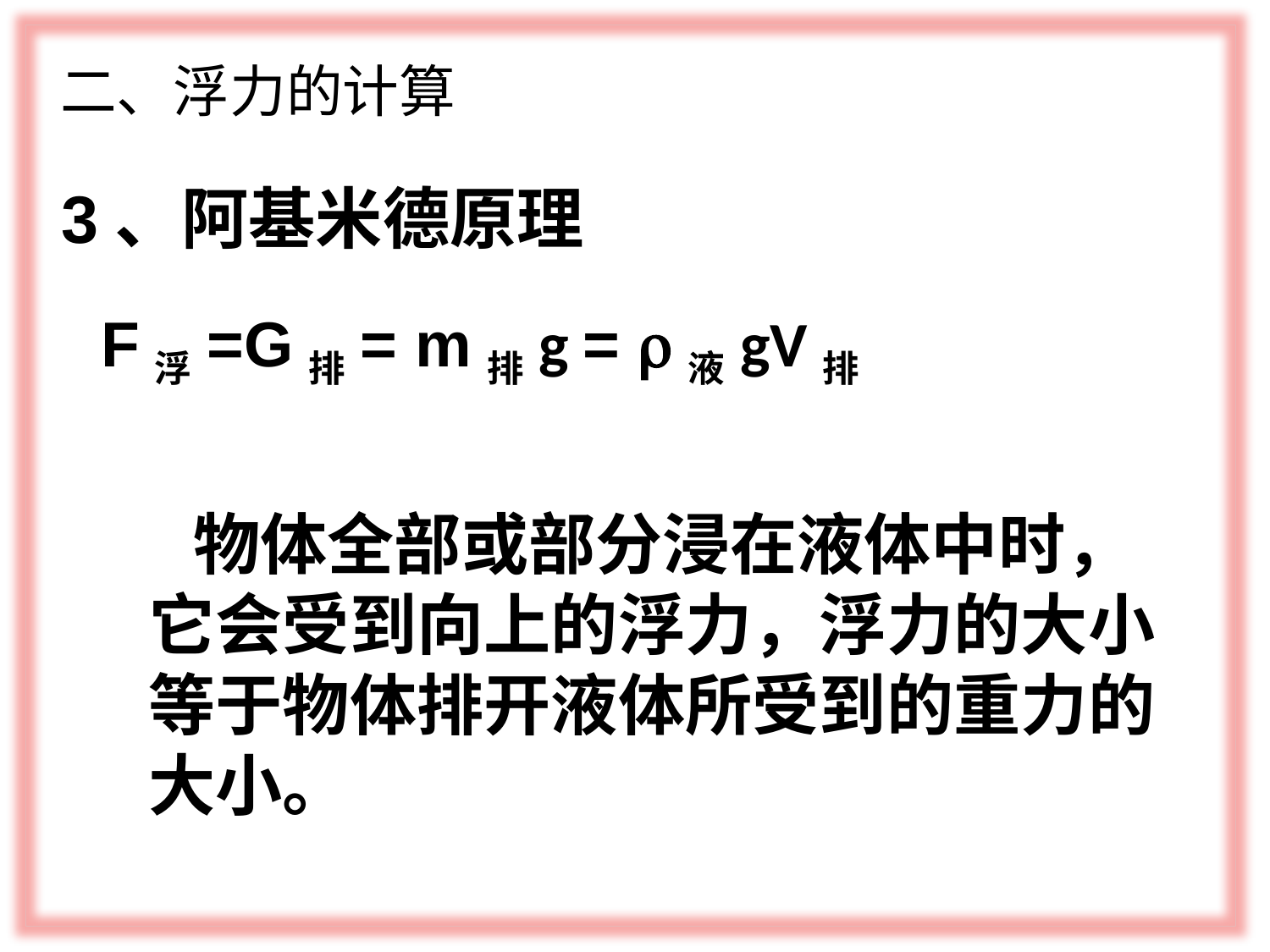

# 二、浮力的计算
3、阿基米德原理
F浮=G排= m排g = ρ液gV排

     物体全部或部分浸在液体中时，它会受到向上的浮力，浮力的大小等于物体排开液体所受到的重力的大小。